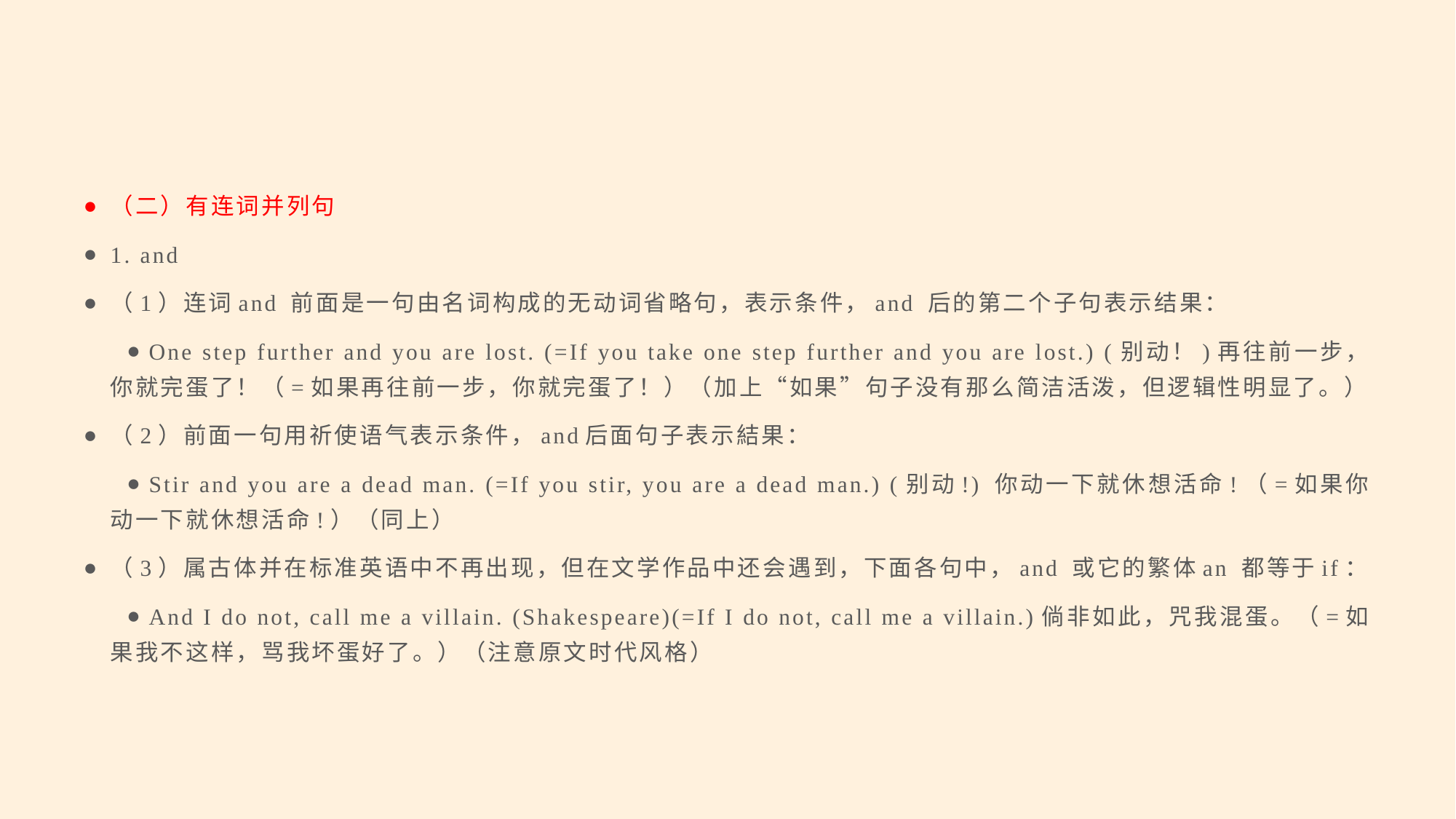

#
（二）有连词并列句
1. and
（1）连词and 前面是一句由名词构成的无动词省略句，表示条件，and 后的第二个子句表示结果：
One step further and you are lost. (=If you take one step further and you are lost.) (别动！)再往前一步，你就完蛋了！（=如果再往前一步，你就完蛋了！）（加上“如果”句子没有那么简洁活泼，但逻辑性明显了。）
（2）前面一句用祈使语气表示条件，and后面句子表示結果：
Stir and you are a dead man. (=If you stir, you are a dead man.) (别动!) 你动一下就休想活命!（=如果你动一下就休想活命!）（同上）
（3）属古体并在标准英语中不再出现，但在文学作品中还会遇到，下面各句中，and 或它的繁体an 都等于if：
And I do not, call me a villain. (Shakespeare)(=If I do not, call me a villain.)倘非如此，咒我混蛋。（=如果我不这样，骂我坏蛋好了。）（注意原文时代风格）